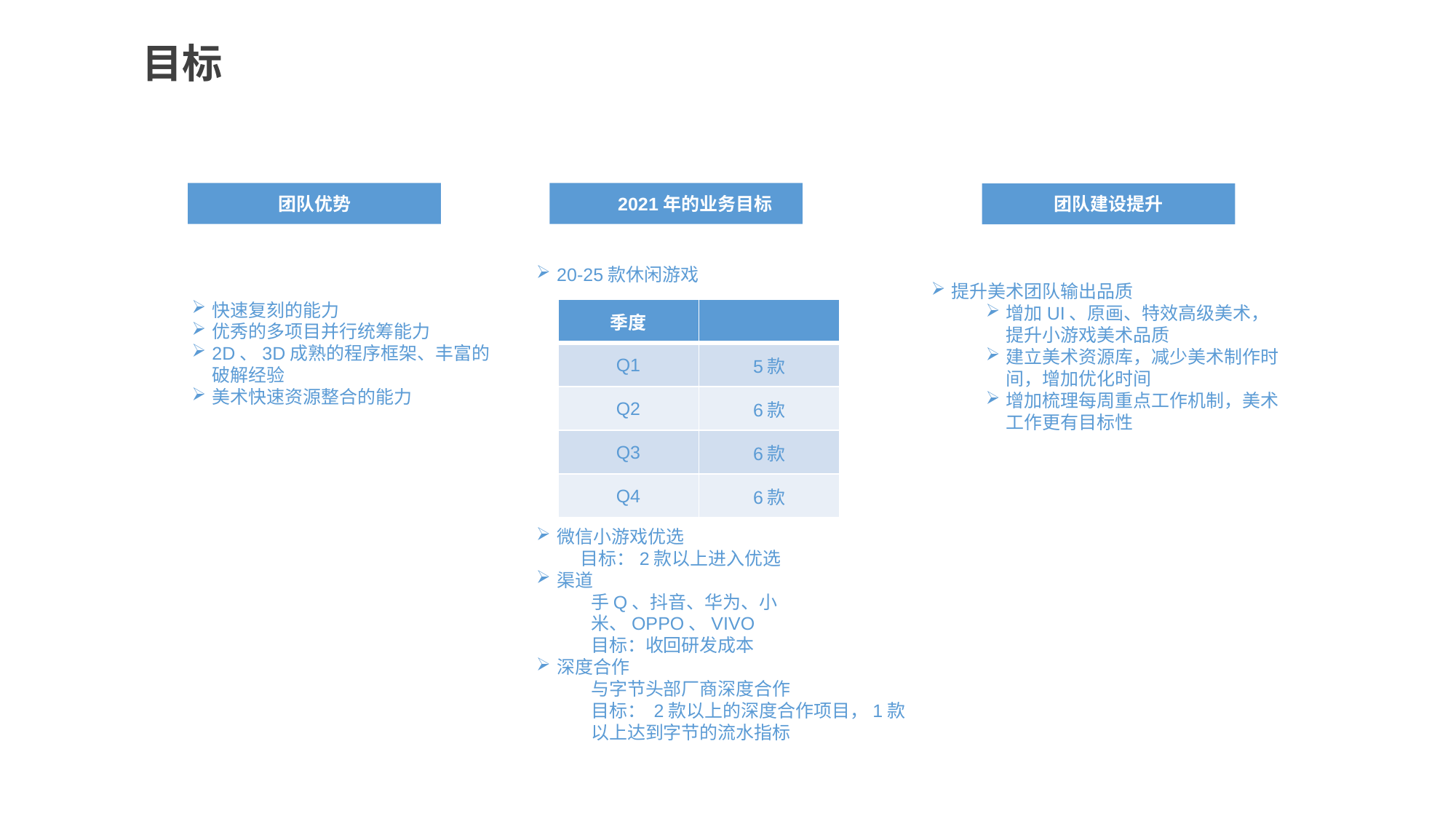

目标

团队优势

2021年的业务目标

团队建设提升
20-25款休闲游戏

微信小游戏优选
          目标：2款以上进入优选
渠道
手Q、抖音、华为、小米、OPPO、VIVO
目标：收回研发成本
深度合作
与字节头部厂商深度合作
目标： 2款以上的深度合作项目，1款以上达到字节的流水指标

提升美术团队输出品质
增加UI、原画、特效高级美术，提升小游戏美术品质
建立美术资源库，减少美术制作时间，增加优化时间
增加梳理每周重点工作机制，美术工作更有目标性
快速复刻的能力
优秀的多项目并行统筹能力
2D、3D成熟的程序框架、丰富的破解经验
美术快速资源整合的能力
| 季度 |  |
| --- | --- |
| Q1 | 5款 |
| Q2 | 6款 |
| Q3 | 6款 |
| Q4 | 6款 |